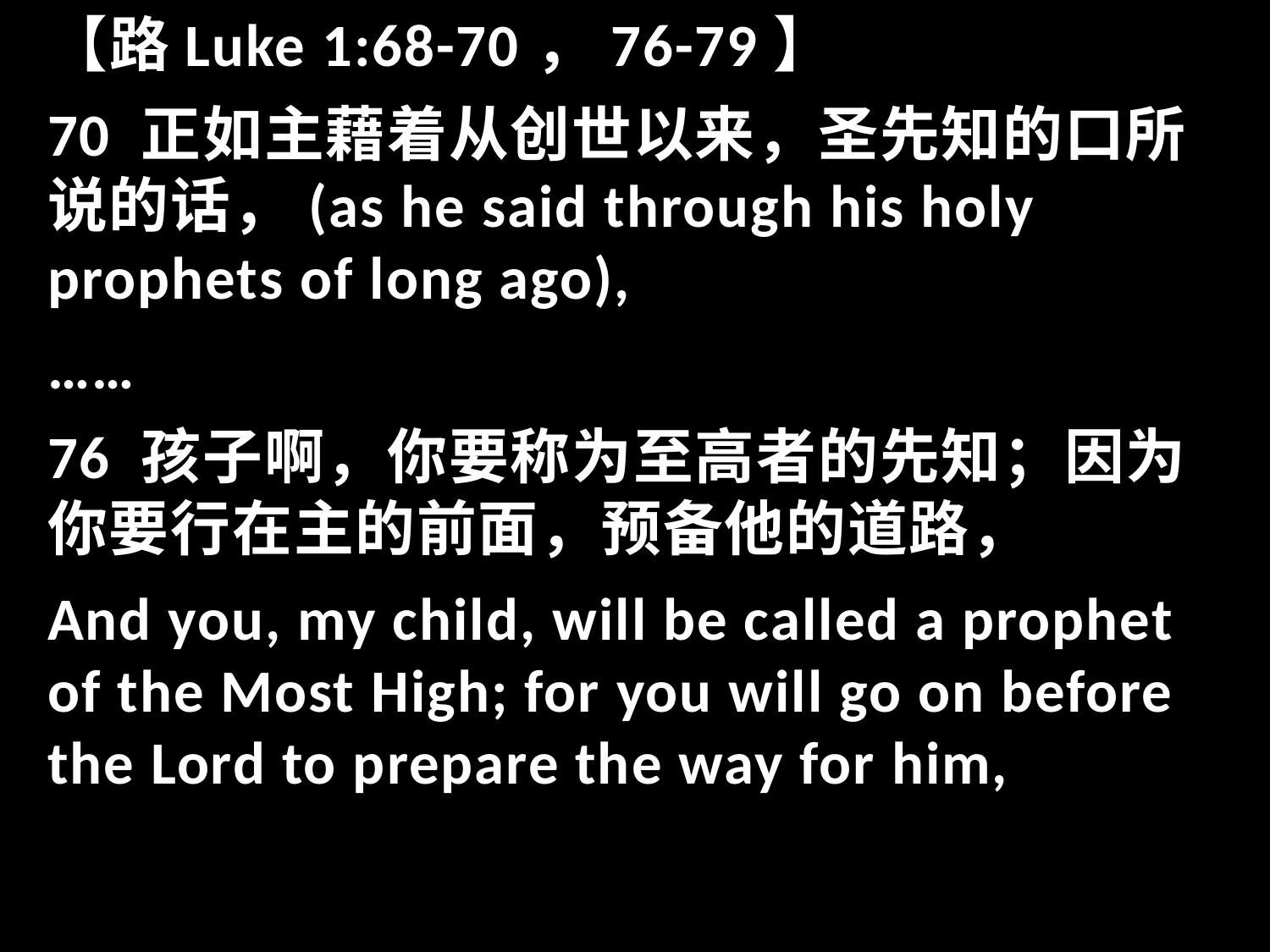

【路Luke 1:68-70，76-79】
70 正如主藉着从创世以来，圣先知的口所说的话，(as he said through his holy prophets of long ago),
……
76 孩子啊，你要称为至高者的先知；因为你要行在主的前面，预备他的道路，
And you, my child, will be called a prophet of the Most High; for you will go on before the Lord to prepare the way for him,